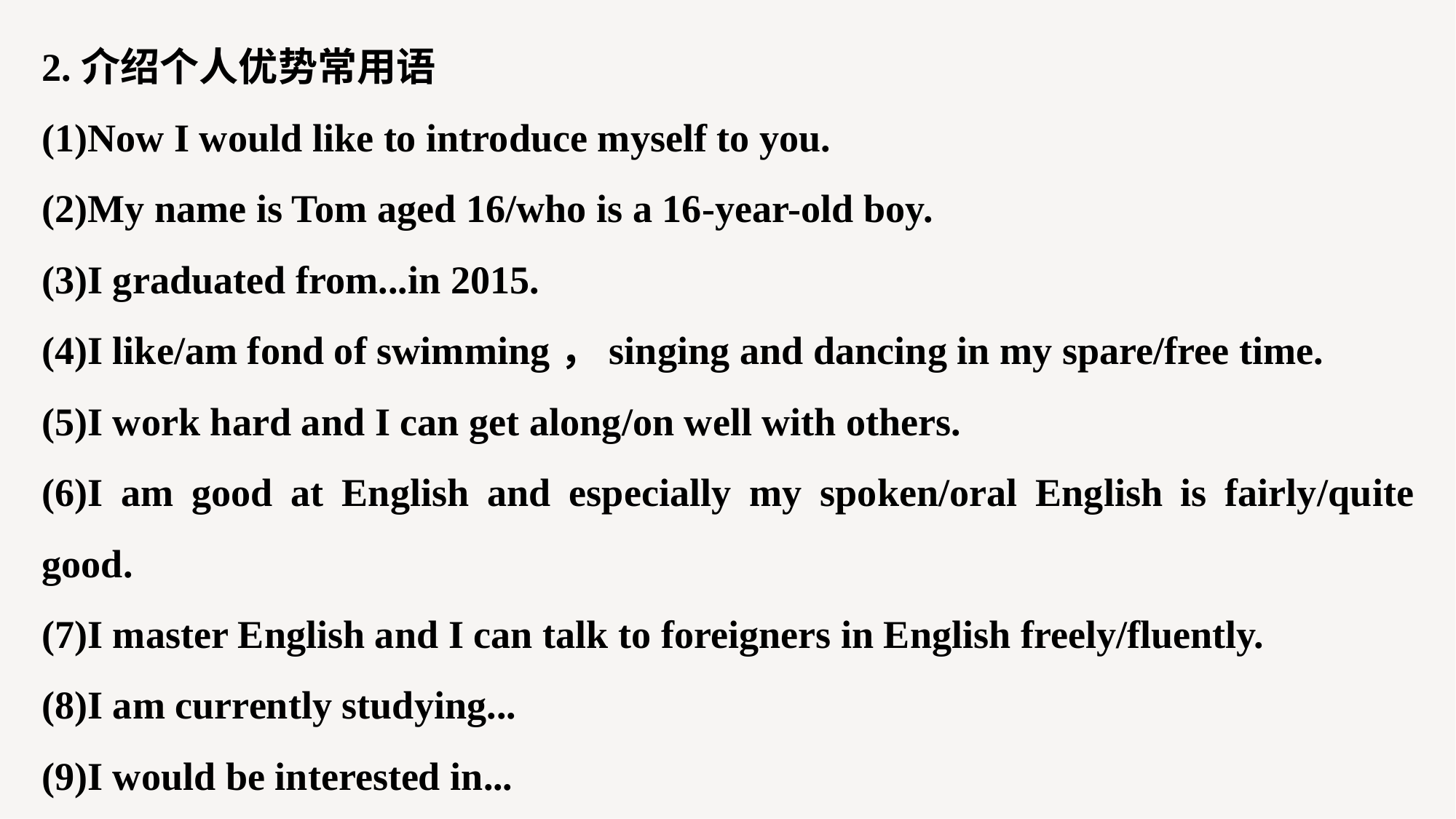

2.介绍个人优势常用语
(1)Now I would like to introduce myself to you.
(2)My name is Tom aged 16/who is a 16-year-old boy.
(3)I graduated from...in 2015.
(4)I like/am fond of swimming，singing and dancing in my spare/free time.
(5)I work hard and I can get along/on well with others.
(6)I am good at English and especially my spoken/oral English is fairly/quite good.
(7)I master English and I can talk to foreigners in English freely/fluently.
(8)I am currently studying...
(9)I would be interested in...
(10)My main specialization is...